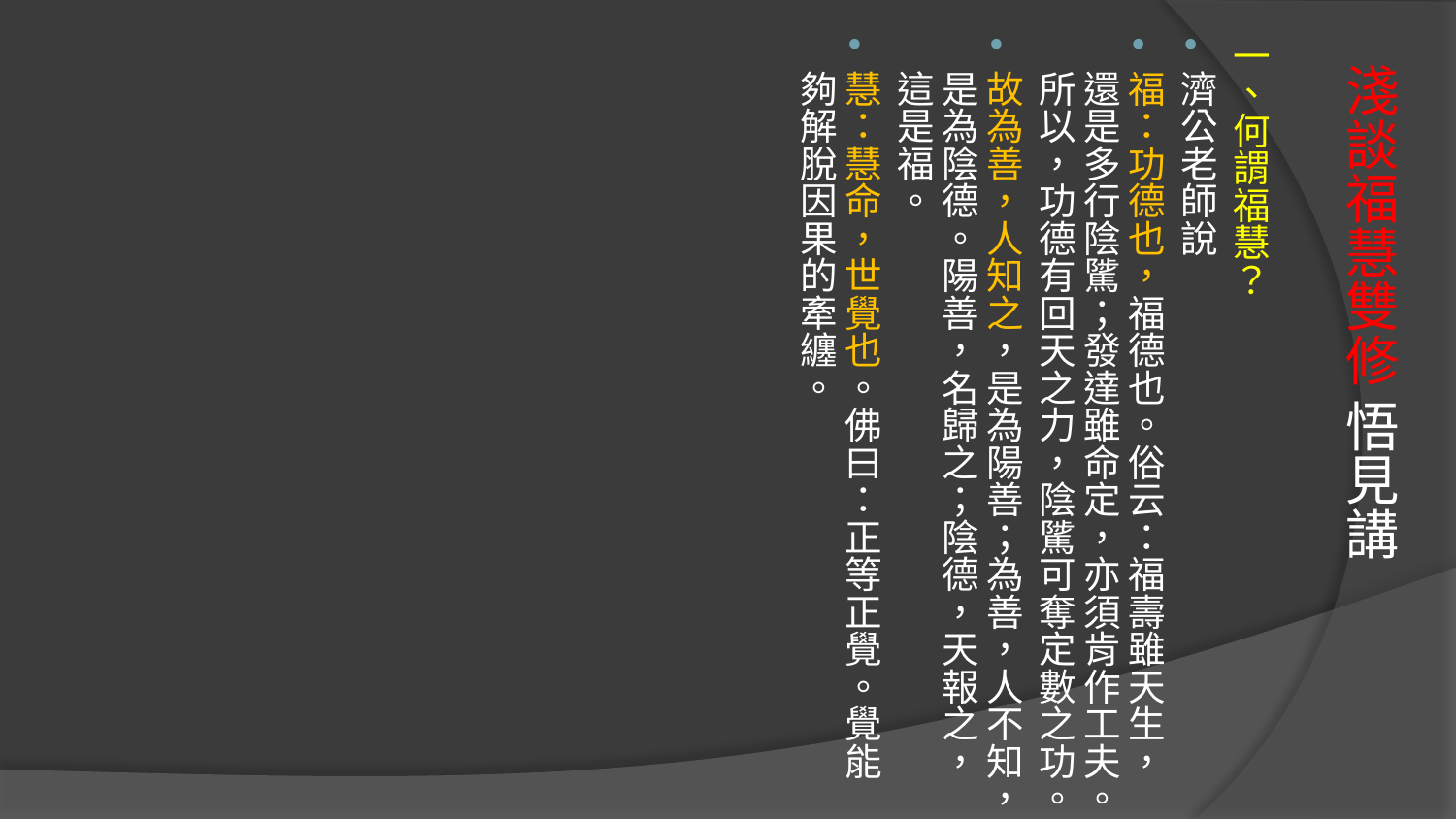

一、何謂福慧？
濟公老師說
福：功德也，福德也。俗云：福壽雖天生，還是多行陰騭；發達雖命定，亦須肯作工夫。所以，功德有回天之力，陰騭可奪定數之功。
故為善，人知之，是為陽善；為善，人不知，是為陰德。陽善，名歸之；陰德，天報之，這是福。
慧：慧命，世覺也。佛曰：正等正覺。覺能夠解脫因果的牽纏。

# 淺談福慧雙修 悟見講